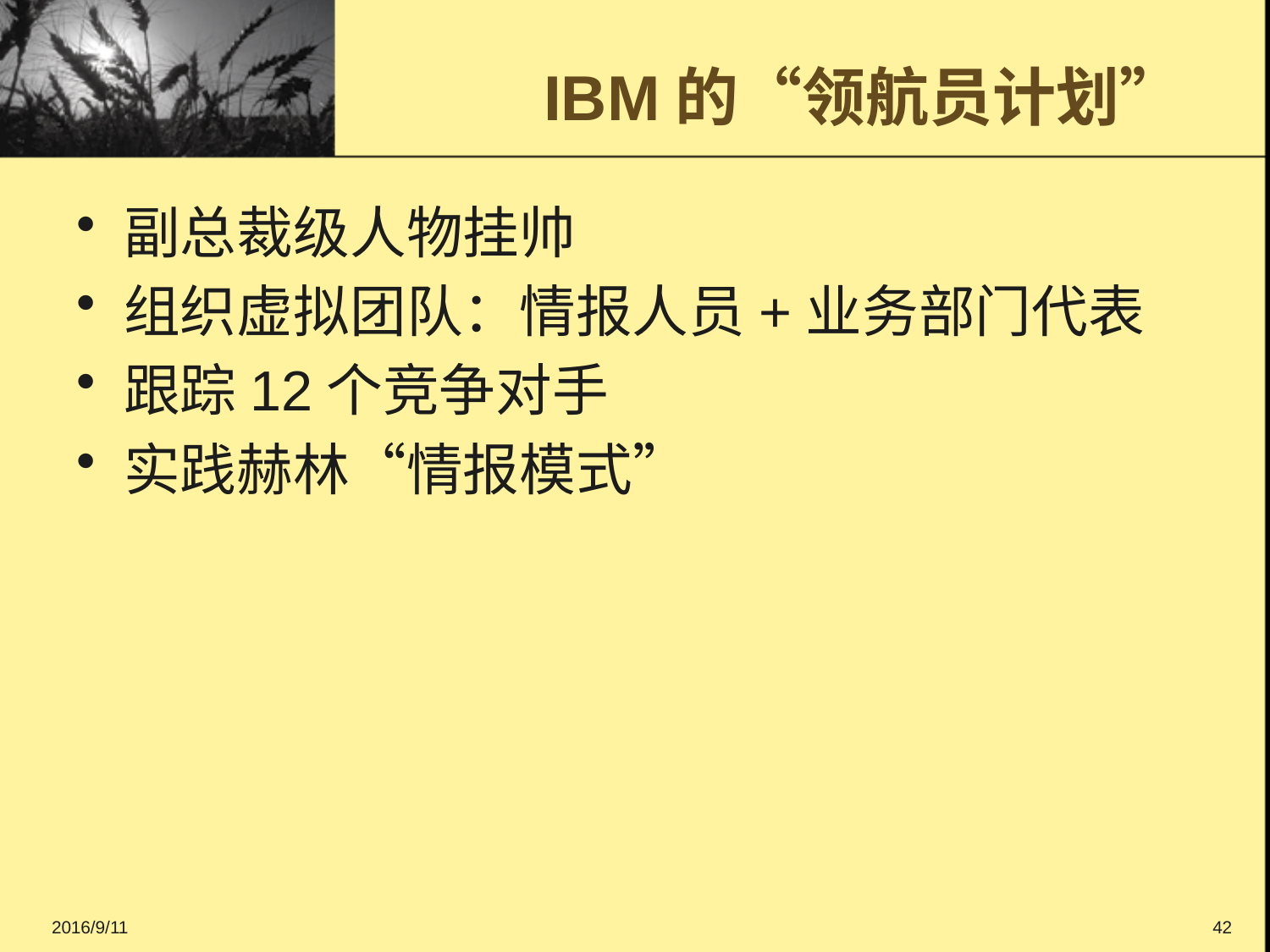

# IBM的“领航员计划”
副总裁级人物挂帅
组织虚拟团队：情报人员+业务部门代表
跟踪12个竞争对手
实践赫林“情报模式”

2016/9/11

42